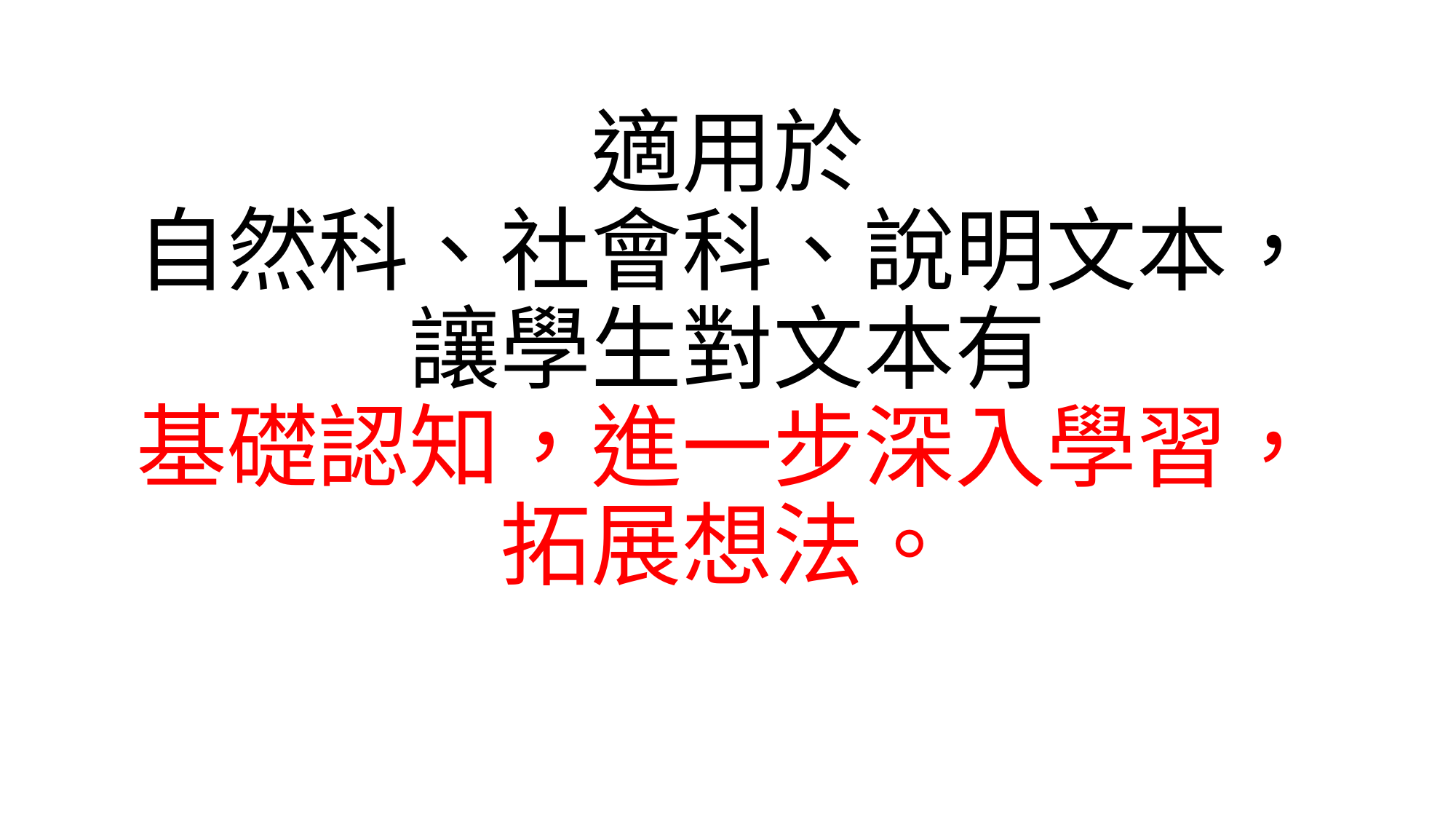

適用於
自然科、社會科、說明文本，讓學生對文本有
基礎認知，進一步深入學習，
拓展想法。